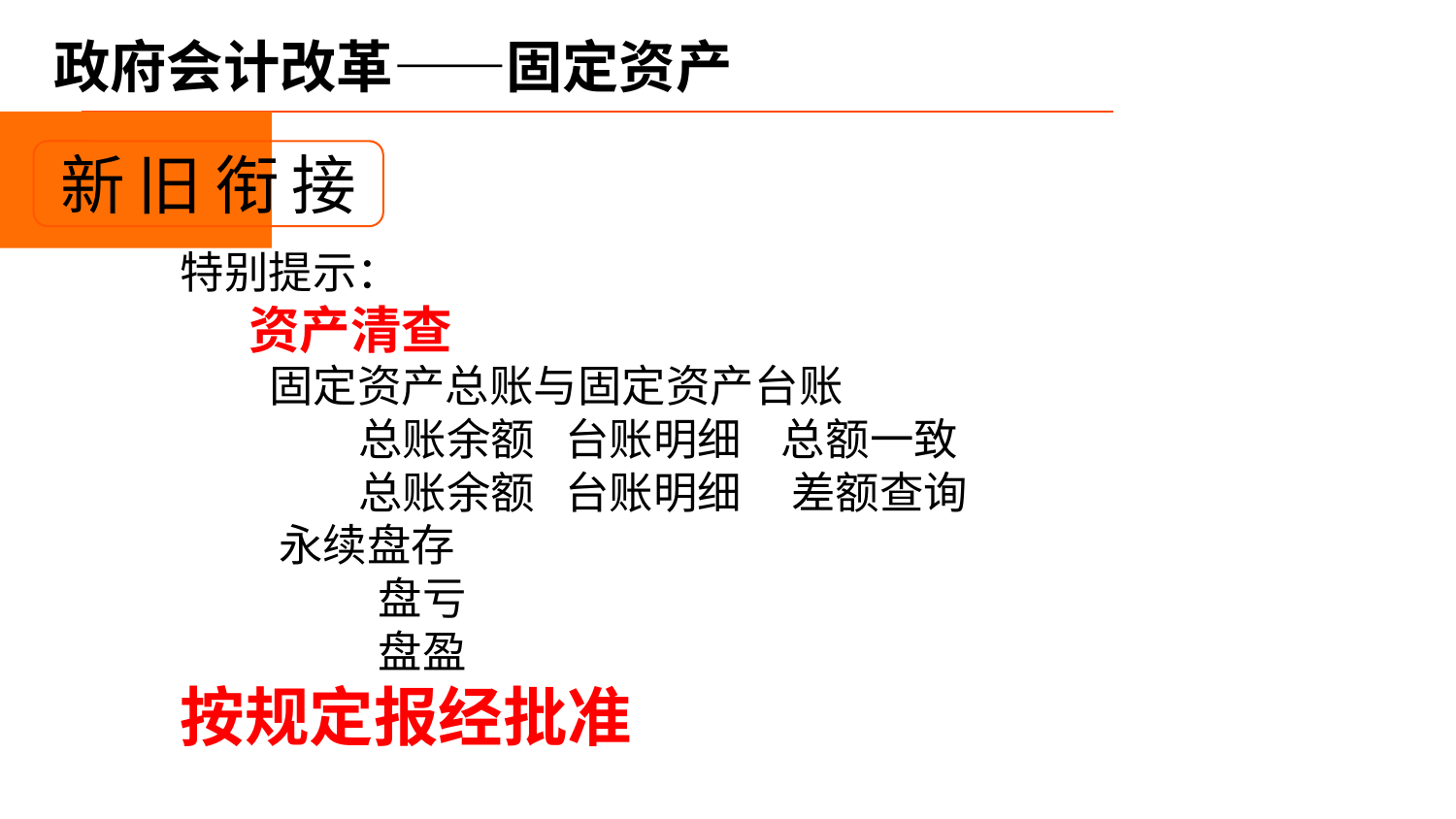

# 政府会计改革——固定资产

新旧衔接
特别提示：
     资产清查
        固定资产总账与固定资产台账
                 总账余额   台账明细    总额一致
                 总账余额   台账明细     差额查询
         永续盘存
                   盘亏
                   盘盈
按规定报经批准